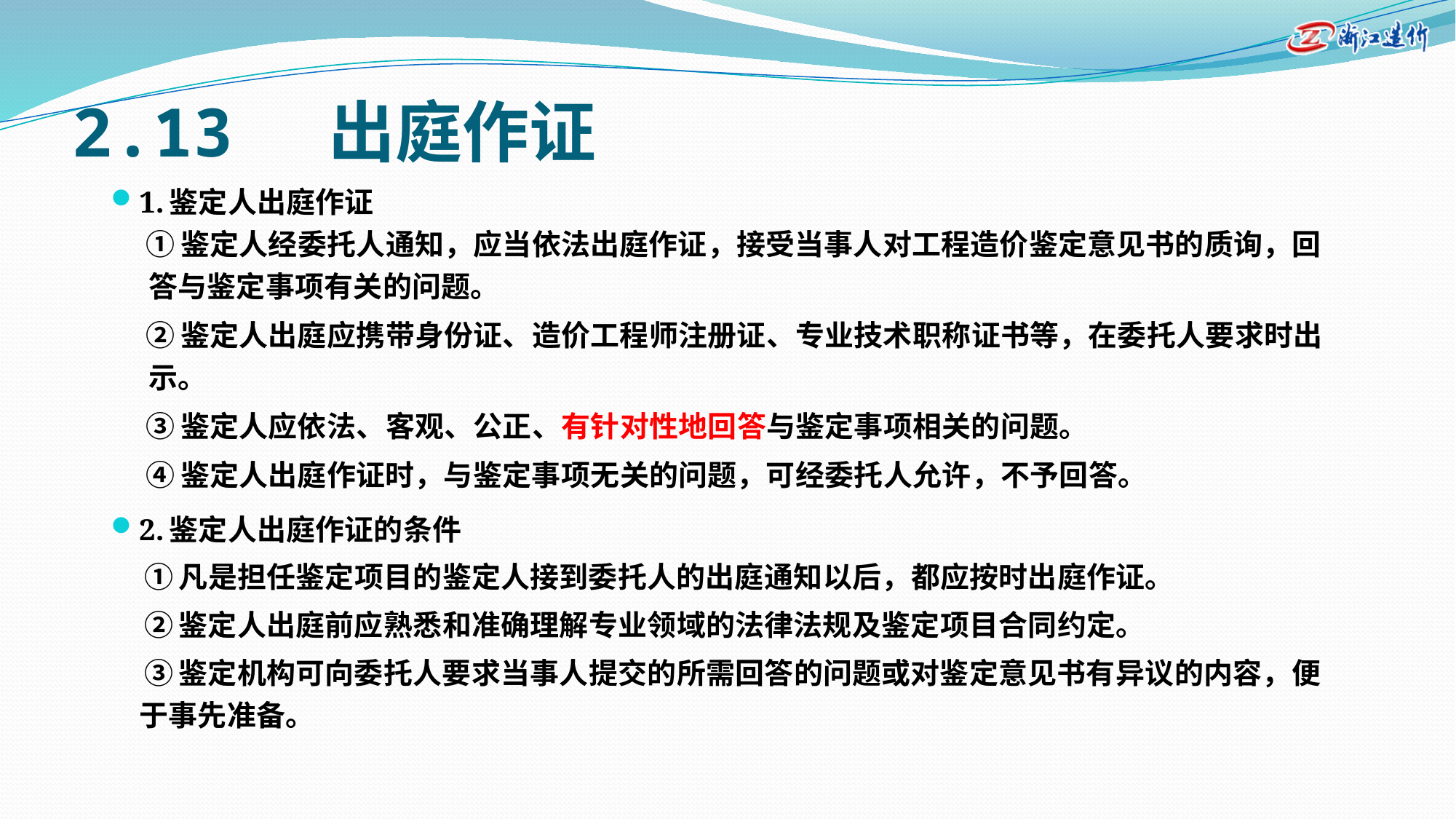

# 2.13  出庭作证
1.鉴定人出庭作证
    ①鉴定人经委托人通知，应当依法出庭作证，接受当事人对工程造价鉴定意见书的质询，回答与鉴定事项有关的问题。
    ②鉴定人出庭应携带身份证、造价工程师注册证、专业技术职称证书等，在委托人要求时出示。
    ③鉴定人应依法、客观、公正、有针对性地回答与鉴定事项相关的问题。
    ④鉴定人出庭作证时，与鉴定事项无关的问题，可经委托人允许，不予回答。
2.鉴定人出庭作证的条件
     ①凡是担任鉴定项目的鉴定人接到委托人的出庭通知以后，都应按时出庭作证。
     ②鉴定人出庭前应熟悉和准确理解专业领域的法律法规及鉴定项目合同约定。
     ③鉴定机构可向委托人要求当事人提交的所需回答的问题或对鉴定意见书有异议的内容，便于事先准备。